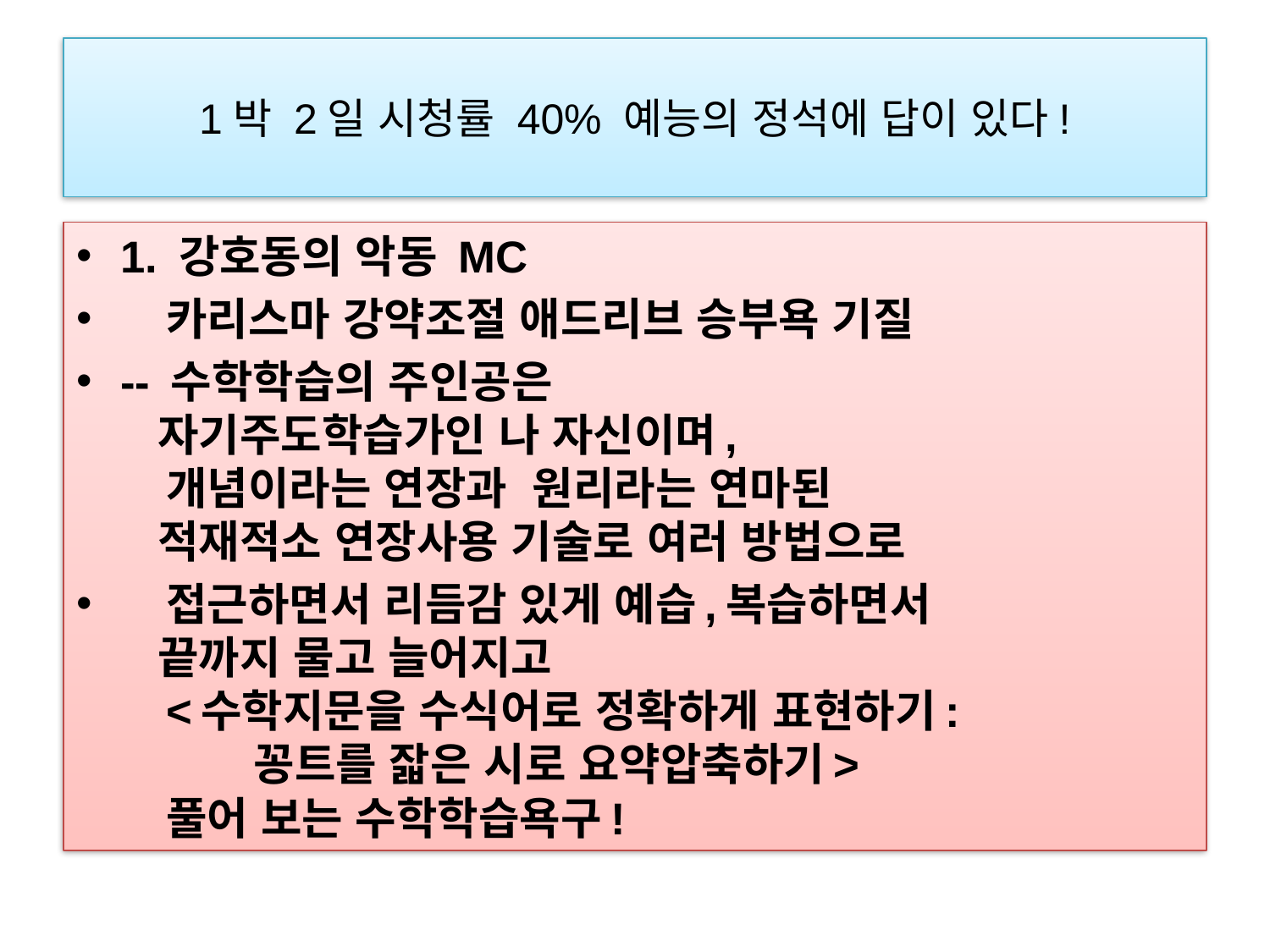

# 1박 2일 시청률 40% 예능의 정석에 답이 있다!
1. 강호동의 악동 MC
   카리스마 강약조절 애드리브 승부욕 기질
-- 수학학습의 주인공은 
   자기주도학습가인 나 자신이며,
   개념이라는 연장과  원리라는 연마된 
   적재적소 연장사용 기술로 여러 방법으로
   접근하면서 리듬감 있게 예습,복습하면서
   끝까지 물고 늘어지고
   <수학지문을 수식어로 정확하게 표현하기:
          꽁트를 잛은 시로 요약압축하기> 
   풀어 보는 수학학습욕구!